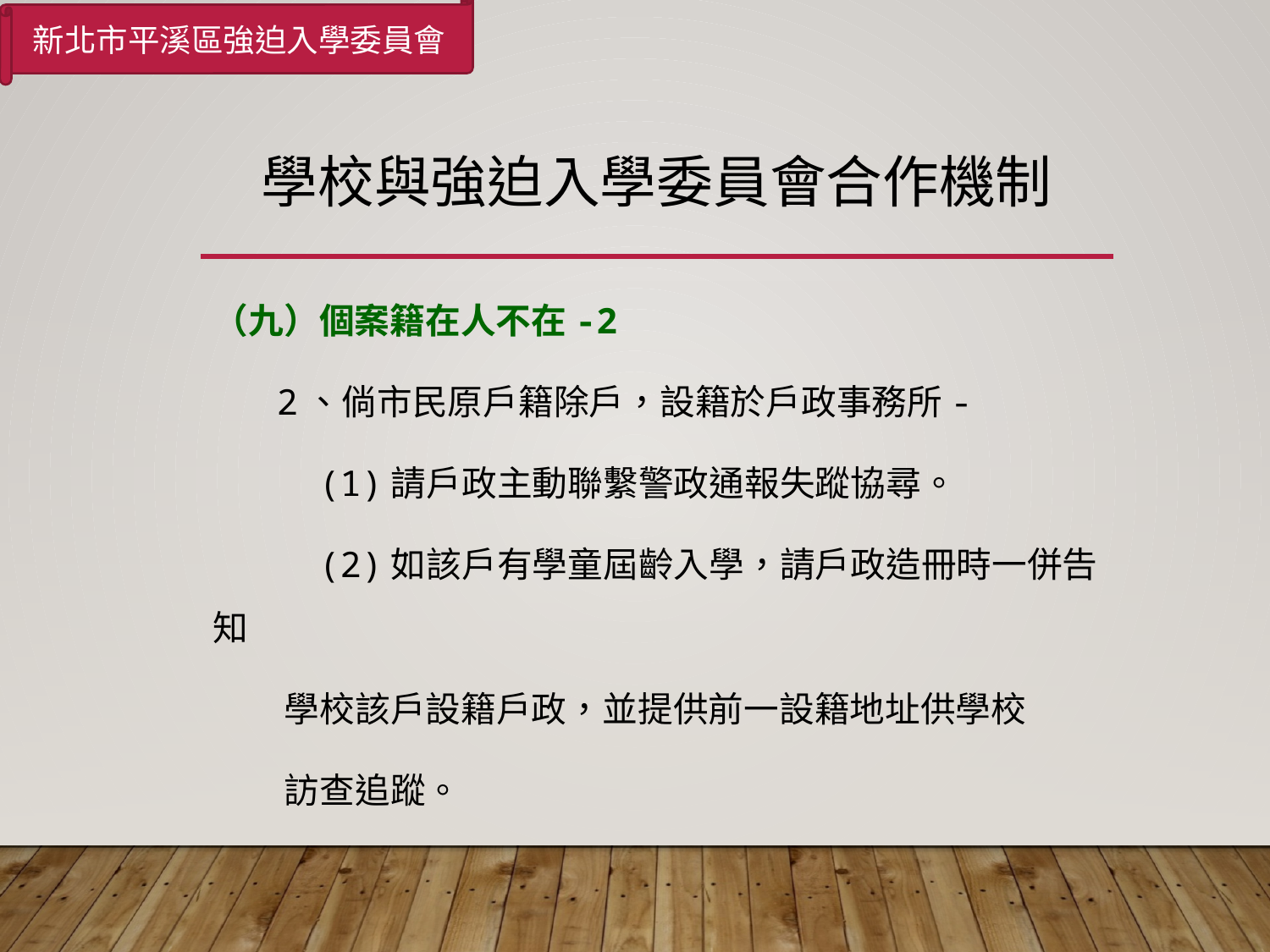

新北市平溪區強迫入學委員會
# 學校與強迫入學委員會合作機制
（九）個案籍在人不在-2
   2、倘市民原戶籍除戶，設籍於戶政事務所-
     (1)請戶政主動聯繫警政通報失蹤協尋。
     (2)如該戶有學童屆齡入學，請戶政造冊時一併告知
        學校該戶設籍戶政，並提供前一設籍地址供學校
        訪查追蹤。